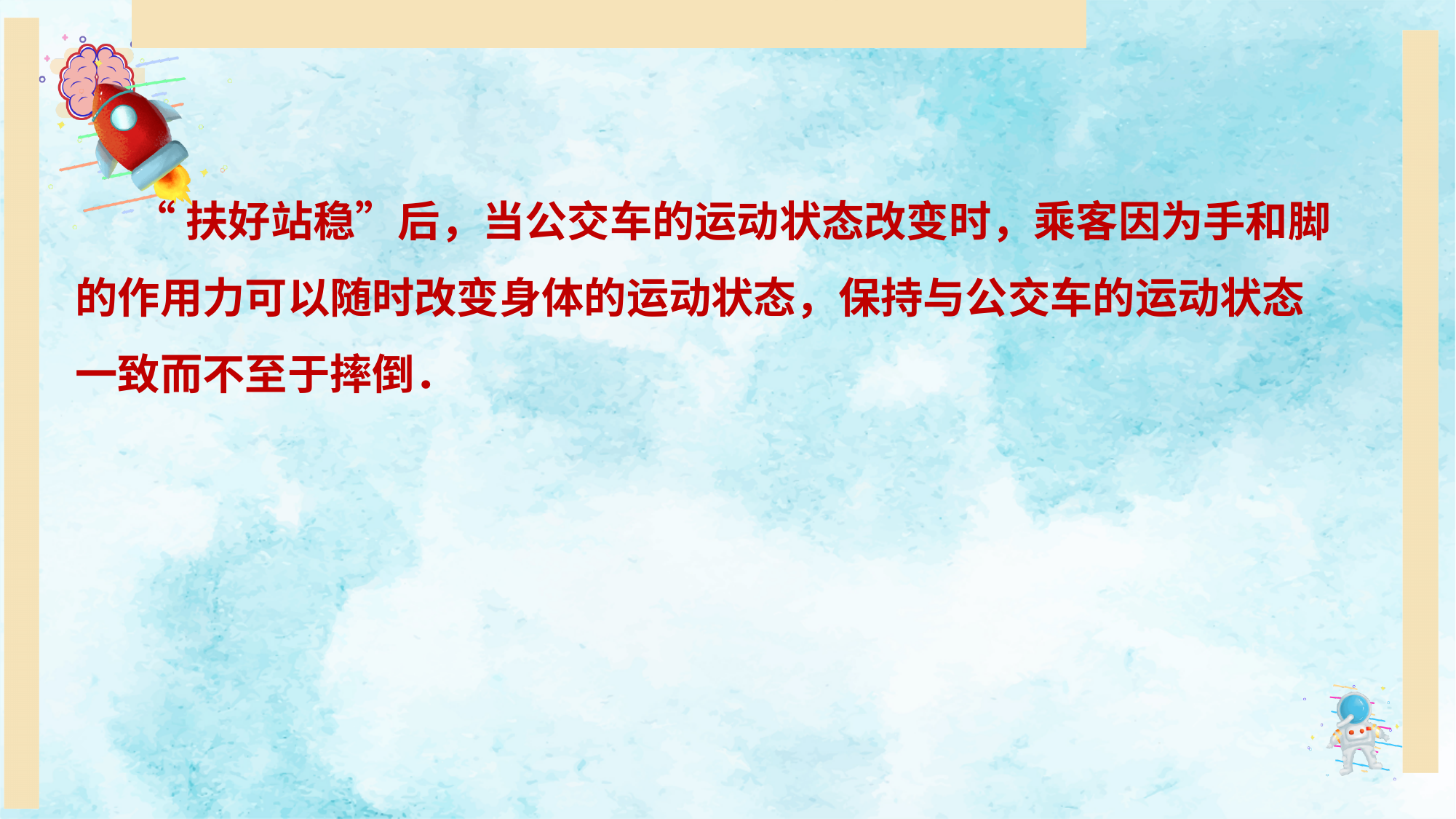

“扶好站稳”后，当公交车的运动状态改变时，乘客因为手和脚的作用力可以随时改变身体的运动状态，保持与公交车的运动状态一致而不至于摔倒．